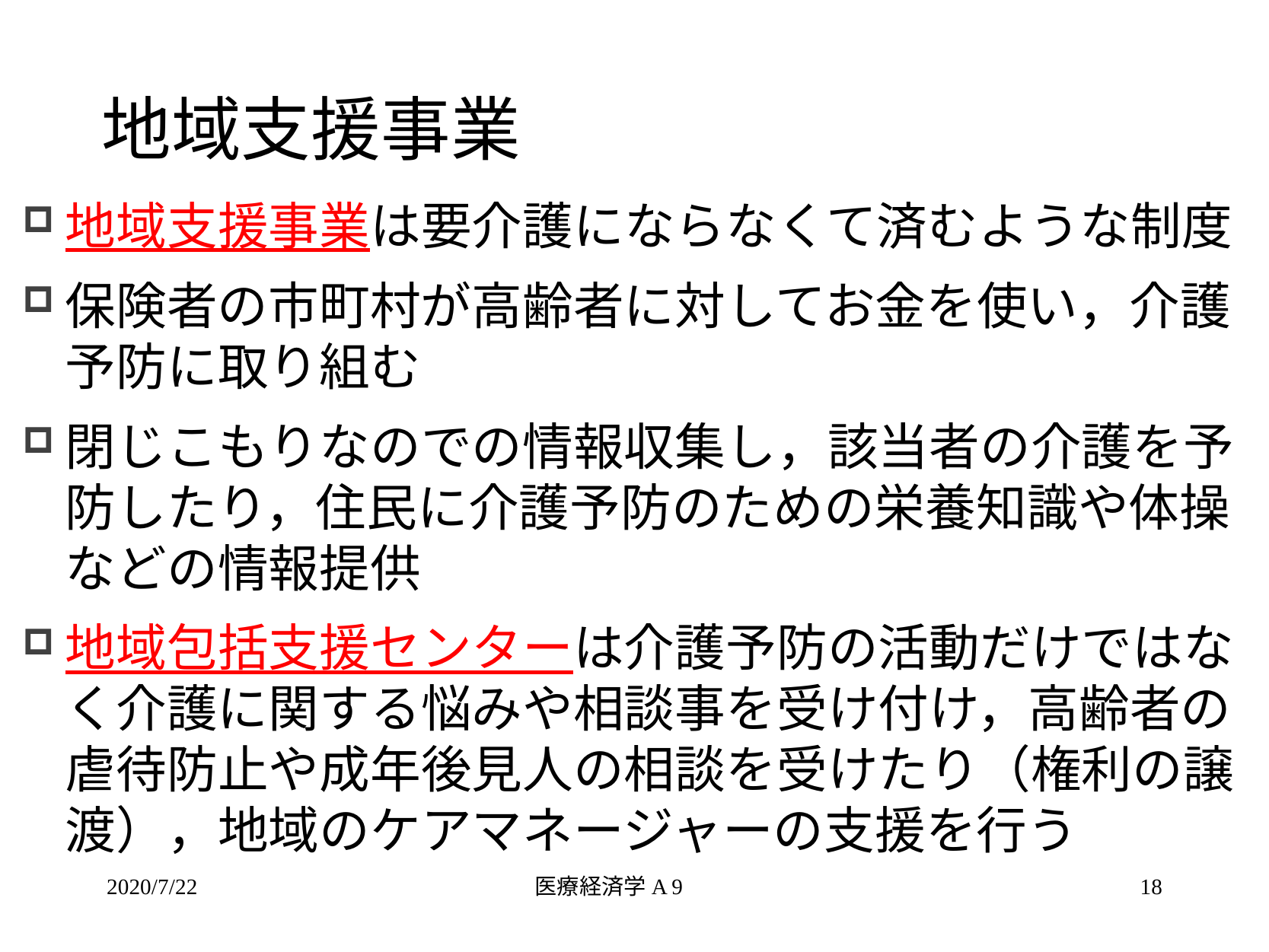

# 地域支援事業
地域支援事業は要介護にならなくて済むような制度
保険者の市町村が高齢者に対してお金を使い，介護予防に取り組む
閉じこもりなのでの情報収集し，該当者の介護を予防したり，住民に介護予防のための栄養知識や体操などの情報提供
地域包括支援センターは介護予防の活動だけではなく介護に関する悩みや相談事を受け付け，高齢者の虐待防止や成年後見人の相談を受けたり（権利の譲渡），地域のケアマネージャーの支援を行う

2020/7/22
医療経済学A 9
18